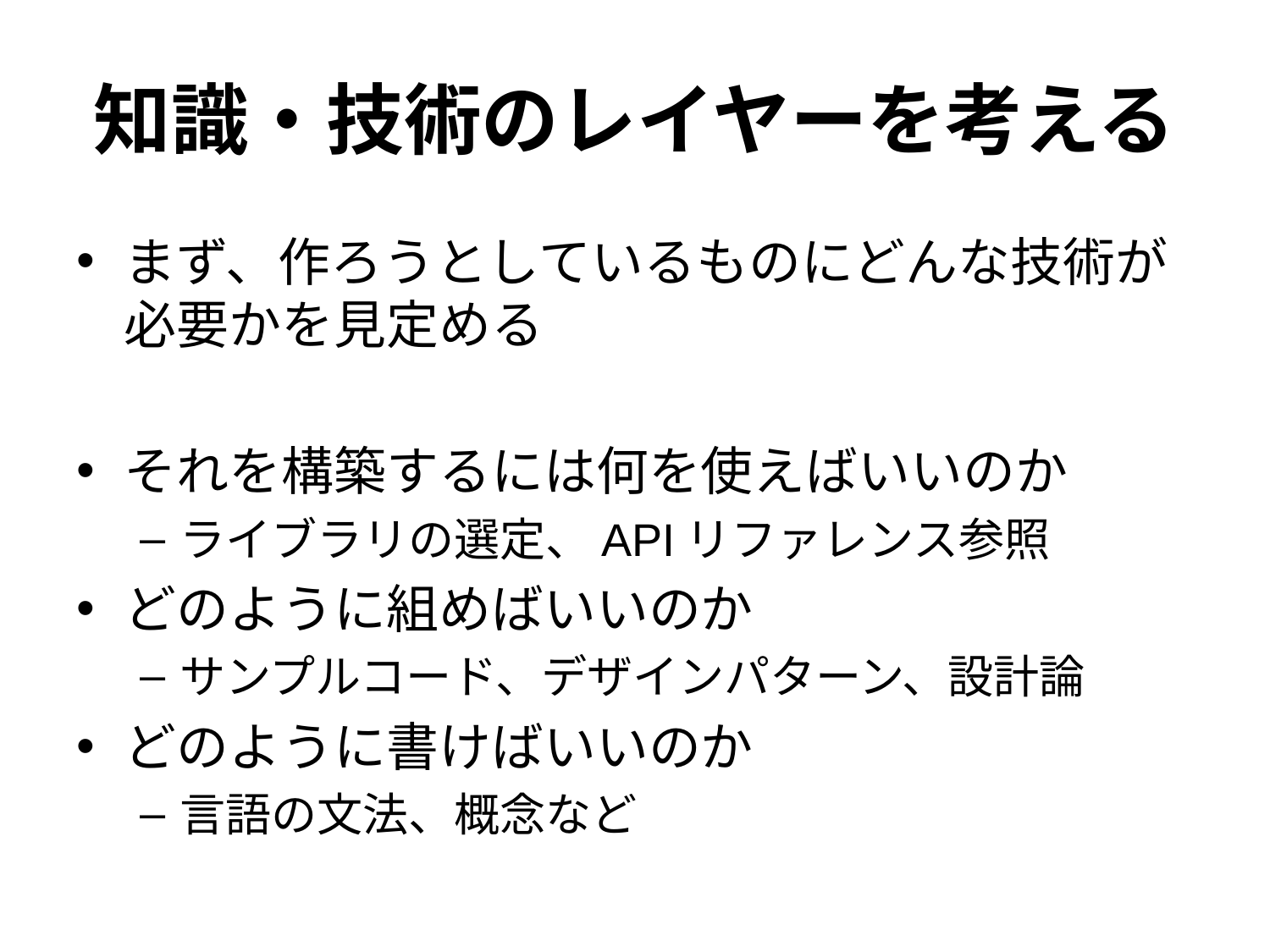

# 知識・技術のレイヤーを考える
まず、作ろうとしているものにどんな技術が必要かを見定める

それを構築するには何を使えばいいのか
ライブラリの選定、APIリファレンス参照
どのように組めばいいのか
サンプルコード、デザインパターン、設計論
どのように書けばいいのか
言語の文法、概念など